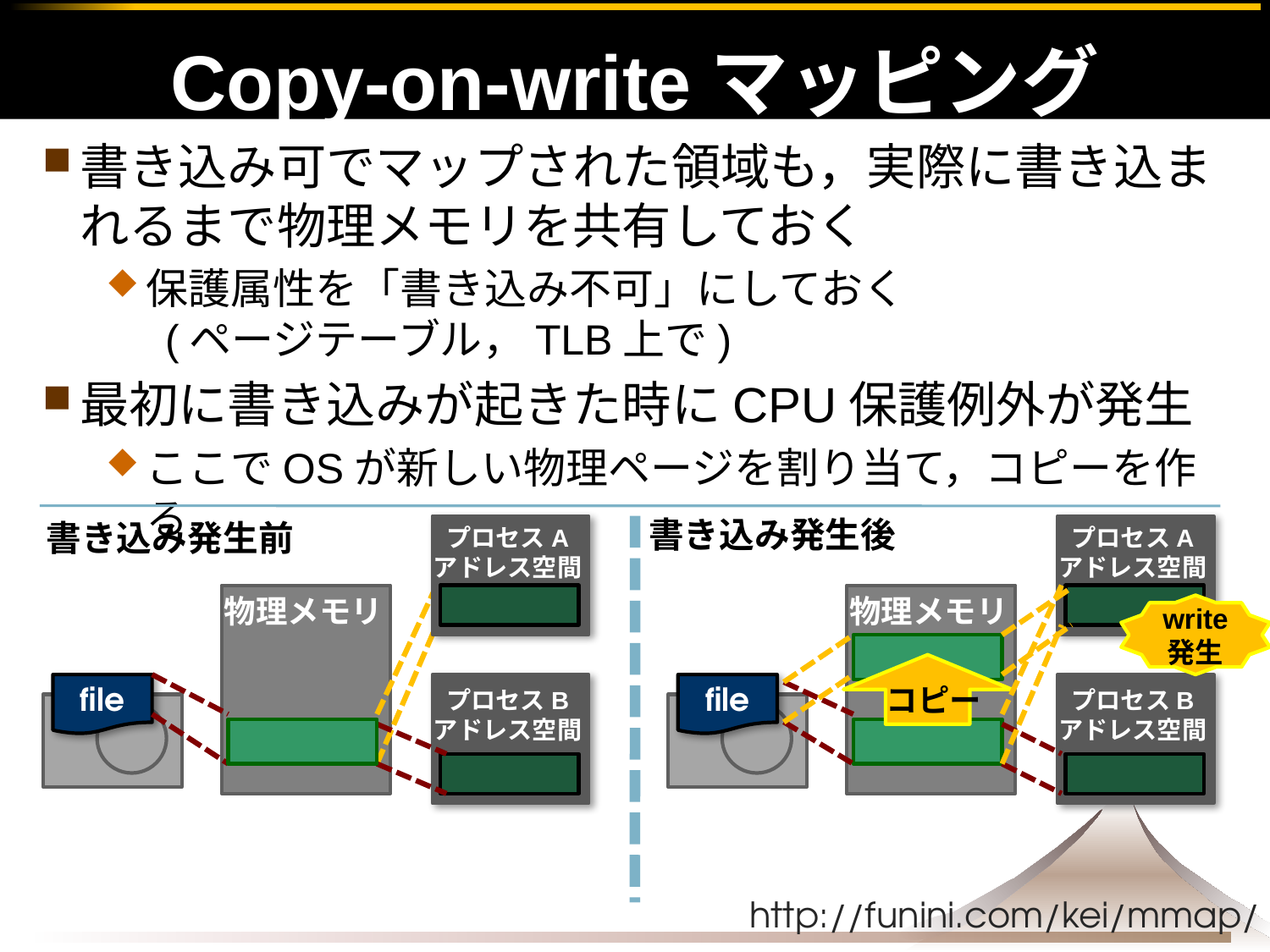

# Copy-on-writeマッピング
書き込み可でマップされた領域も，実際に書き込まれるまで物理メモリを共有しておく
保護属性を「書き込み不可」にしておく
 (ページテーブル，TLB上で)
最初に書き込みが起きた時にCPU保護例外が発生
ここでOSが新しい物理ページを割り当て，コピーを作る
書き込み発生後
書き込み発生前
プロセスA
アドレス空間

プロセスA
アドレス空間

物理メモリ

物理メモリ

write
発生

file
file
コピー

プロセスB
アドレス空間
プロセスB
アドレス空間